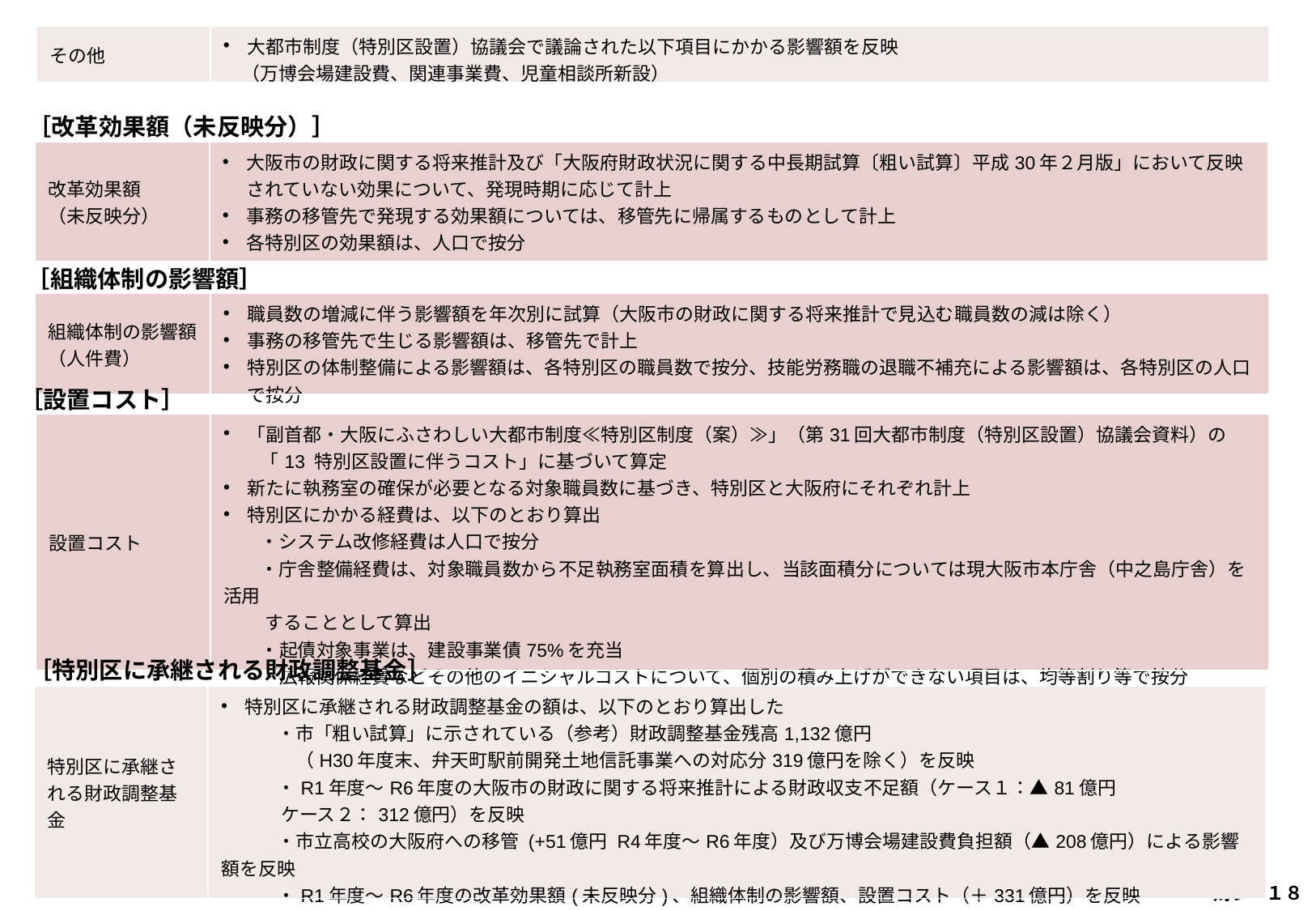

| その他 | 大都市制度（特別区設置）協議会で議論された以下項目にかかる影響額を反映 　（万博会場建設費、関連事業費、児童相談所新設） |
| --- | --- |
［改革効果額（未反映分）］
| 改革効果額 （未反映分） | 大阪市の財政に関する将来推計及び「大阪府財政状況に関する中長期試算〔粗い試算〕平成30年２月版」において反映されていない効果について、発現時期に応じて計上 事務の移管先で発現する効果額については、移管先に帰属するものとして計上 各特別区の効果額は、人口で按分 |
| --- | --- |
［組織体制の影響額］
| 組織体制の影響額 （人件費） | 職員数の増減に伴う影響額を年次別に試算（大阪市の財政に関する将来推計で見込む職員数の減は除く） 事務の移管先で生じる影響額は、移管先で計上 特別区の体制整備による影響額は、各特別区の職員数で按分、技能労務職の退職不補充による影響額は、各特別区の人口で按分 |
| --- | --- |
［設置コスト］
| 設置コスト | 「副首都・大阪にふさわしい大都市制度≪特別区制度（案）≫」（第31回大都市制度（特別区設置）協議会資料）の 　　「13 特別区設置に伴うコスト」に基づいて算定 新たに執務室の確保が必要となる対象職員数に基づき、特別区と大阪府にそれぞれ計上 特別区にかかる経費は、以下のとおり算出 　　・システム改修経費は人口で按分 　　・庁舎整備経費は、対象職員数から不足執務室面積を算出し、当該面積分については現大阪市本庁舎（中之島庁舎）を活用 　　 することとして算出 　　・起債対象事業は、建設事業債75%を充当 　　・広報関係経費などその他のイニシャルコストについて、個別の積み上げができない項目は、均等割り等で按分 　　・ランニングコストについて、個別の積み上げができない項目は、人口等で按分 |
| --- | --- |
［特別区に承継される財政調整基金］
| 特別区に承継される財政調整基金 | 特別区に承継される財政調整基金の額は、以下のとおり算出した 　　　・市「粗い試算」に示されている（参考）財政調整基金残高1,132億円 　　　　（H30年度末、弁天町駅前開発土地信託事業への対応分319億円を除く）を反映 　　　・R1年度～R6年度の大阪市の財政に関する将来推計による財政収支不足額（ケース１：▲81億円 　　　 ケース２：312億円）を反映 　　　・市立高校の大阪府への移管 (+51億円 R4年度～R6年度）及び万博会場建設費負担額（▲208億円）による影響額を反映 　　　・R1年度～R6年度の改革効果額(未反映分)、組織体制の影響額、設置コスト（＋331億円）を反映 　　　・大阪府に承継する財務リスク（損失補償）の引当財源（大阪府で管理）　▲185億円　を反映 |
| --- | --- |
 財シ-１８